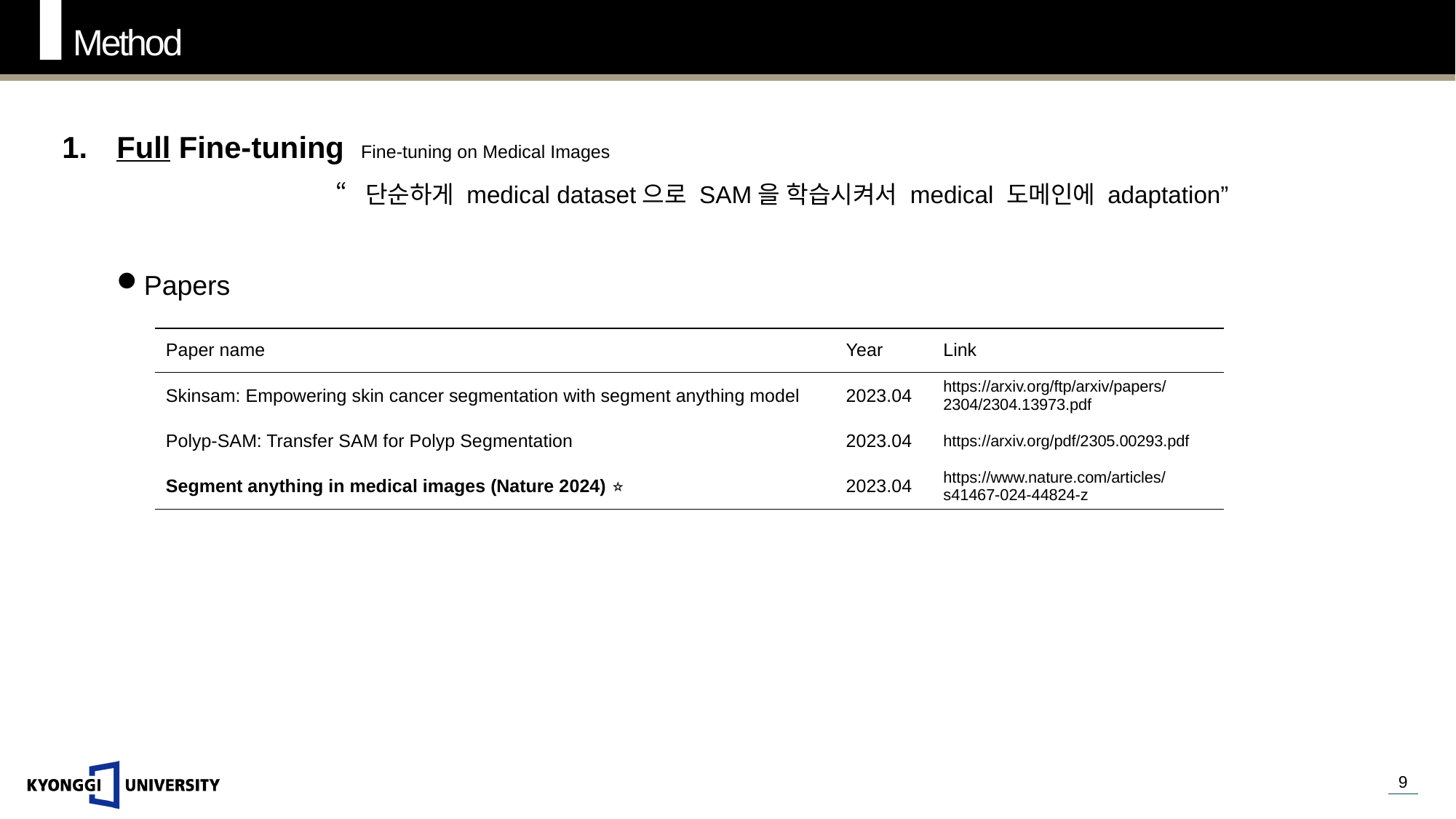

Method
Full Fine-tuning  Fine-tuning on Medical Images
“단순하게 medical dataset으로 SAM을 학습시켜서 medical 도메인에 adaptation”

Papers

| Paper name | Year | Link |
| --- | --- | --- |
| Skinsam: Empowering skin cancer segmentation with segment anything model | 2023.04 | https://arxiv.org/ftp/arxiv/papers/2304/2304.13973.pdf |
| Polyp-SAM: Transfer SAM for Polyp Segmentation | 2023.04 | https://arxiv.org/pdf/2305.00293.pdf |
| Segment anything in medical images (Nature 2024) ⭐ | 2023.04 | https://www.nature.com/articles/s41467-024-44824-z |